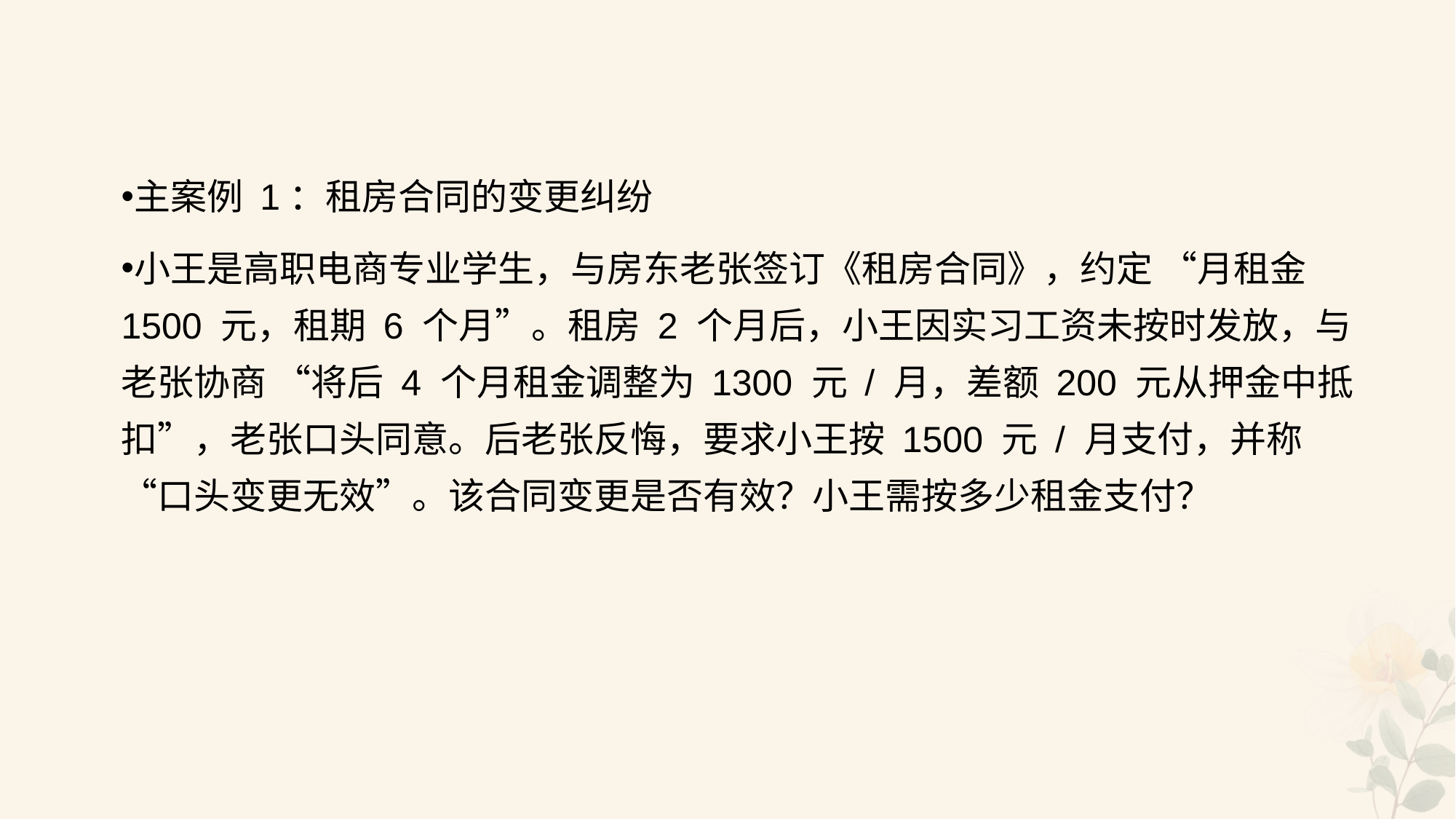

#
主案例 1：租房合同的变更纠纷
小王是高职电商专业学生，与房东老张签订《租房合同》，约定 “月租金 1500 元，租期 6 个月”。租房 2 个月后，小王因实习工资未按时发放，与老张协商 “将后 4 个月租金调整为 1300 元 / 月，差额 200 元从押金中抵扣”，老张口头同意。后老张反悔，要求小王按 1500 元 / 月支付，并称 “口头变更无效”。该合同变更是否有效？小王需按多少租金支付？